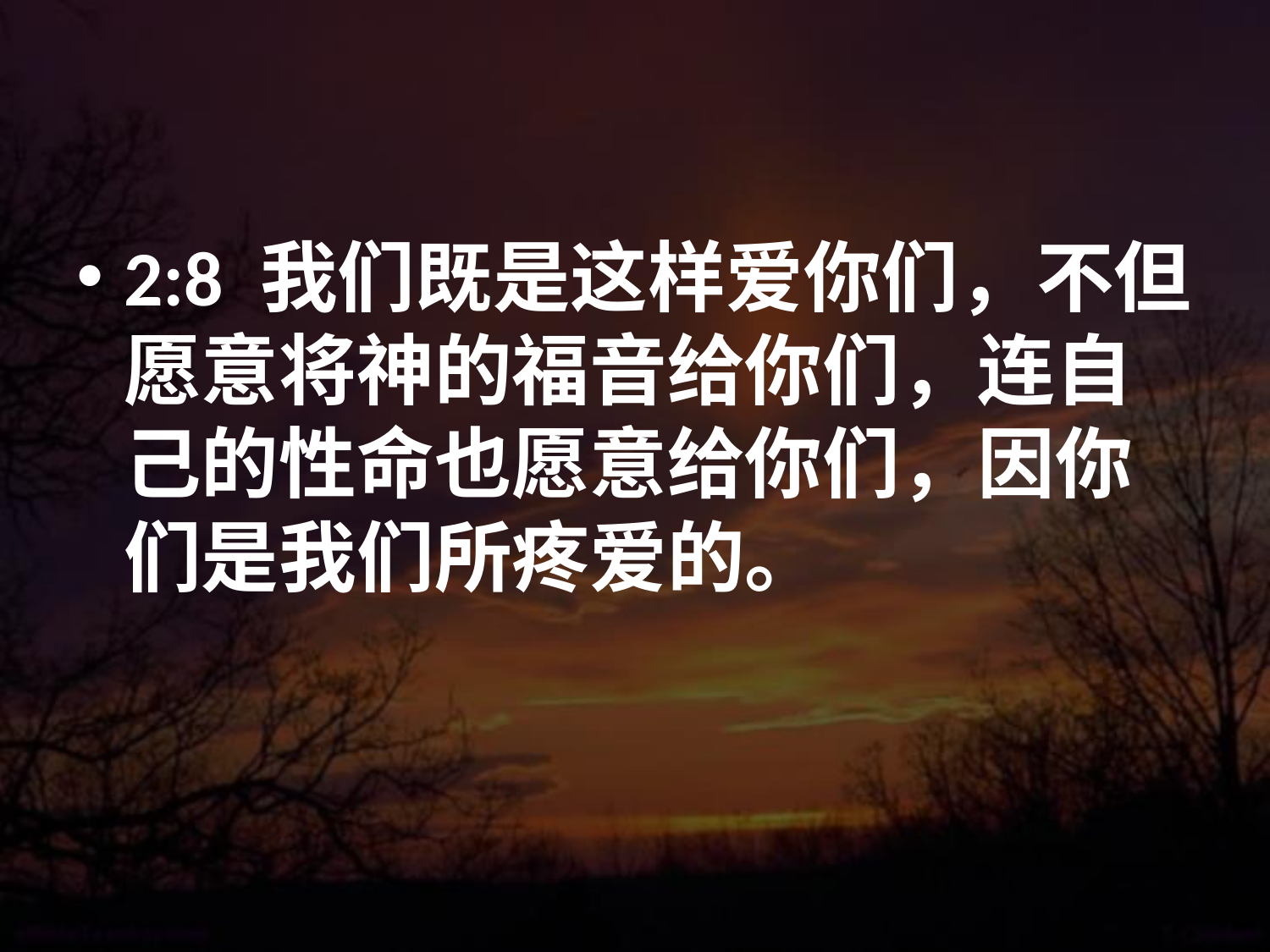

#
2:8 我们既是这样爱你们，不但愿意将神的福音给你们，连自己的性命也愿意给你们，因你们是我们所疼爱的。